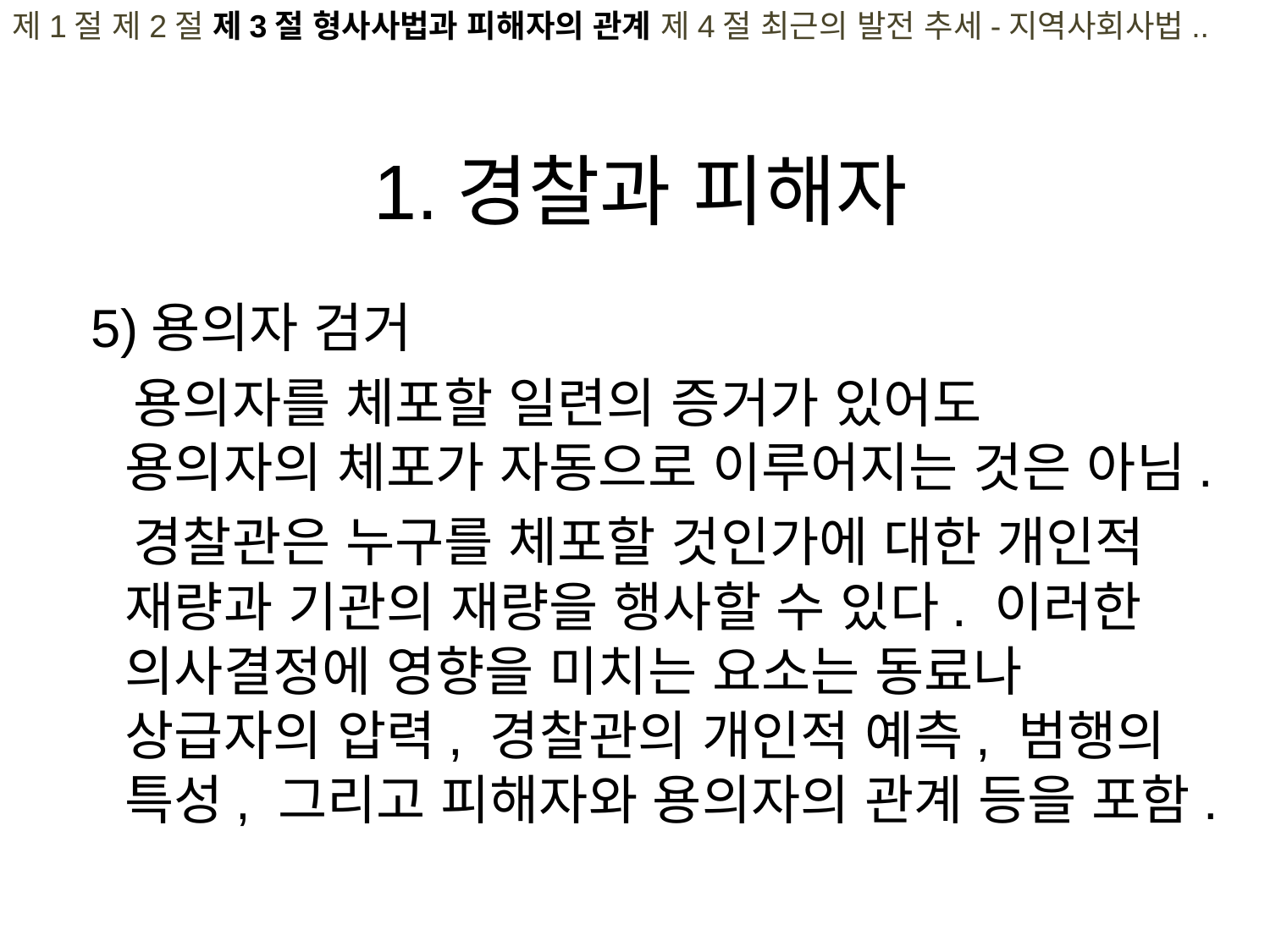

제1절 제2절 제3절 형사사법과 피해자의 관계 제4절 최근의 발전 추세-지역사회사법..
# 1.경찰과 피해자
 5)용의자 검거
   용의자를 체포할 일련의 증거가 있어도 용의자의 체포가 자동으로 이루어지는 것은 아님.
   경찰관은 누구를 체포할 것인가에 대한 개인적 재량과 기관의 재량을 행사할 수 있다. 이러한 의사결정에 영향을 미치는 요소는 동료나 상급자의 압력, 경찰관의 개인적 예측, 범행의 특성, 그리고 피해자와 용의자의 관계 등을 포함.